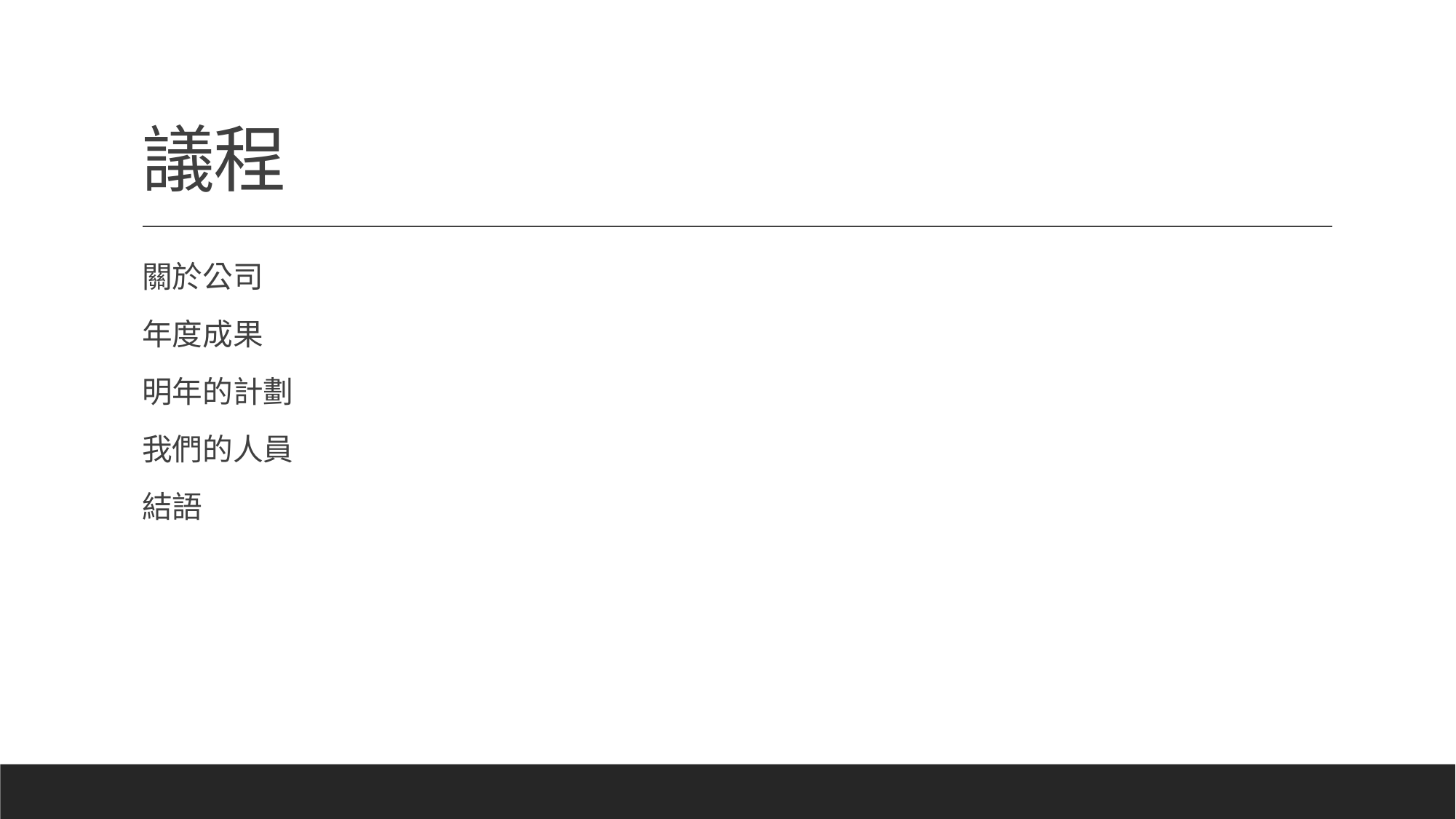

# 議程
關於公司
年度成果
明年的計劃
我們的人員
結語